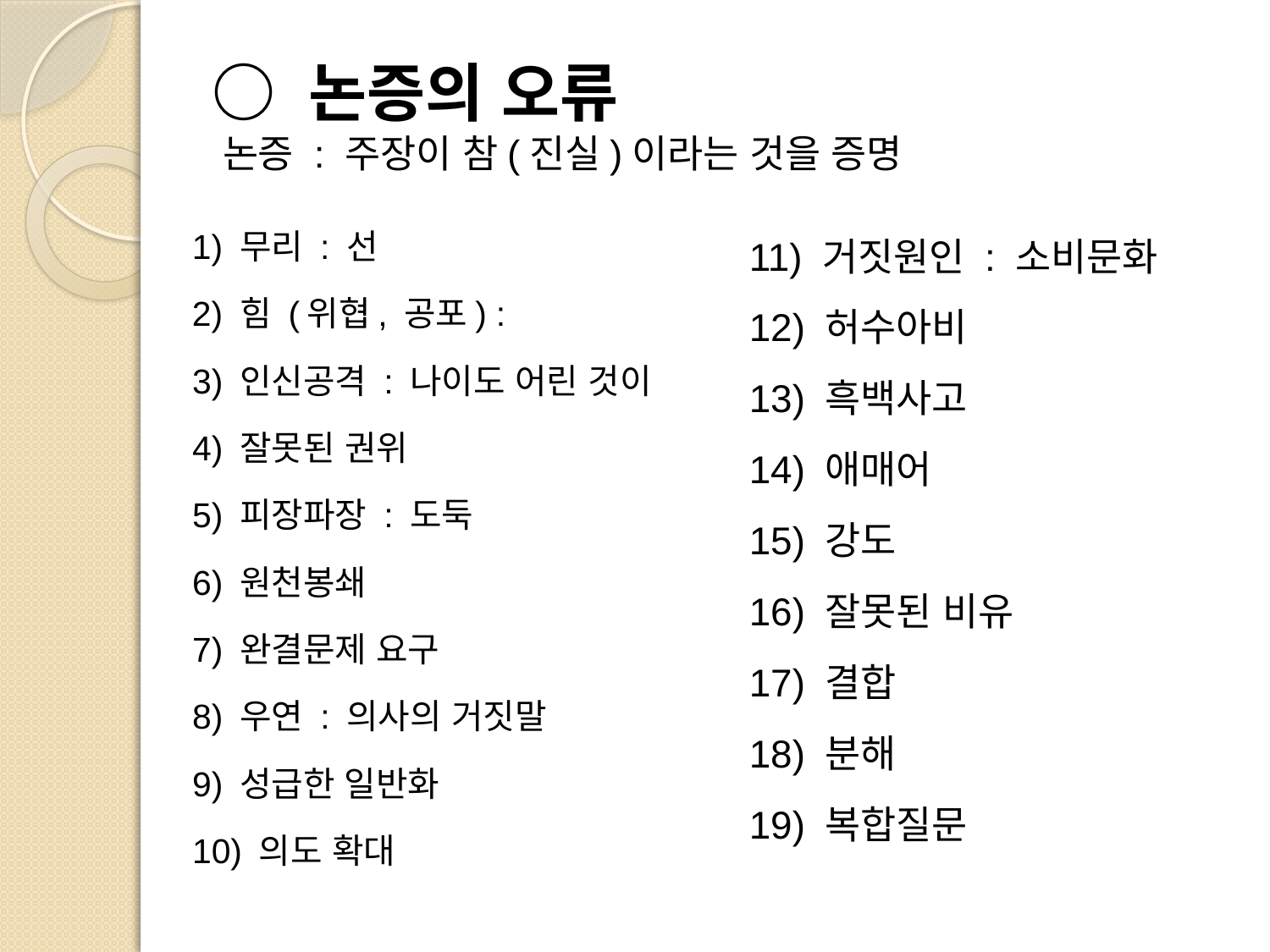

# ○ 논증의 오류 논증 : 주장이 참(진실)이라는 것을 증명
1) 무리 : 선
2) 힘 (위협, 공포) :
3) 인신공격 : 나이도 어린 것이
4) 잘못된 권위
5) 피장파장 : 도둑
6) 원천봉쇄
7) 완결문제 요구
8) 우연 : 의사의 거짓말
9) 성급한 일반화
10) 의도 확대
11) 거짓원인 : 소비문화
12) 허수아비
13) 흑백사고
14) 애매어
15) 강도
16) 잘못된 비유
17) 결합
18) 분해
19) 복합질문